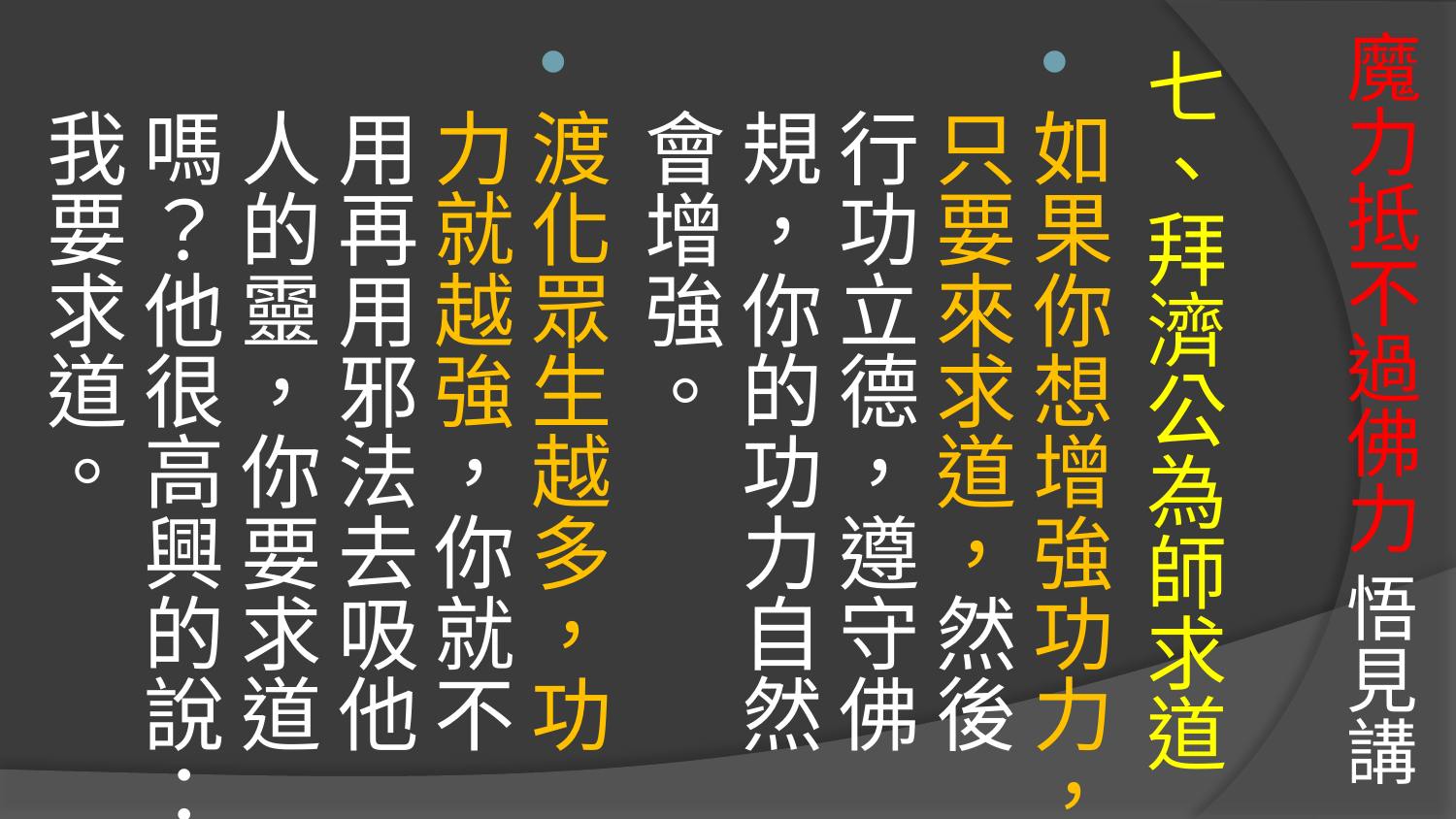

# 魔力抵不過佛力 悟見講
七、拜濟公為師求道
如果你想增強功力，只要來求道，然後行功立德，遵守佛規，你的功力自然會增強。
渡化眾生越多，功力就越強，你就不用再用邪法去吸他人的靈，你要求道嗎？他很高興的說：我要求道。